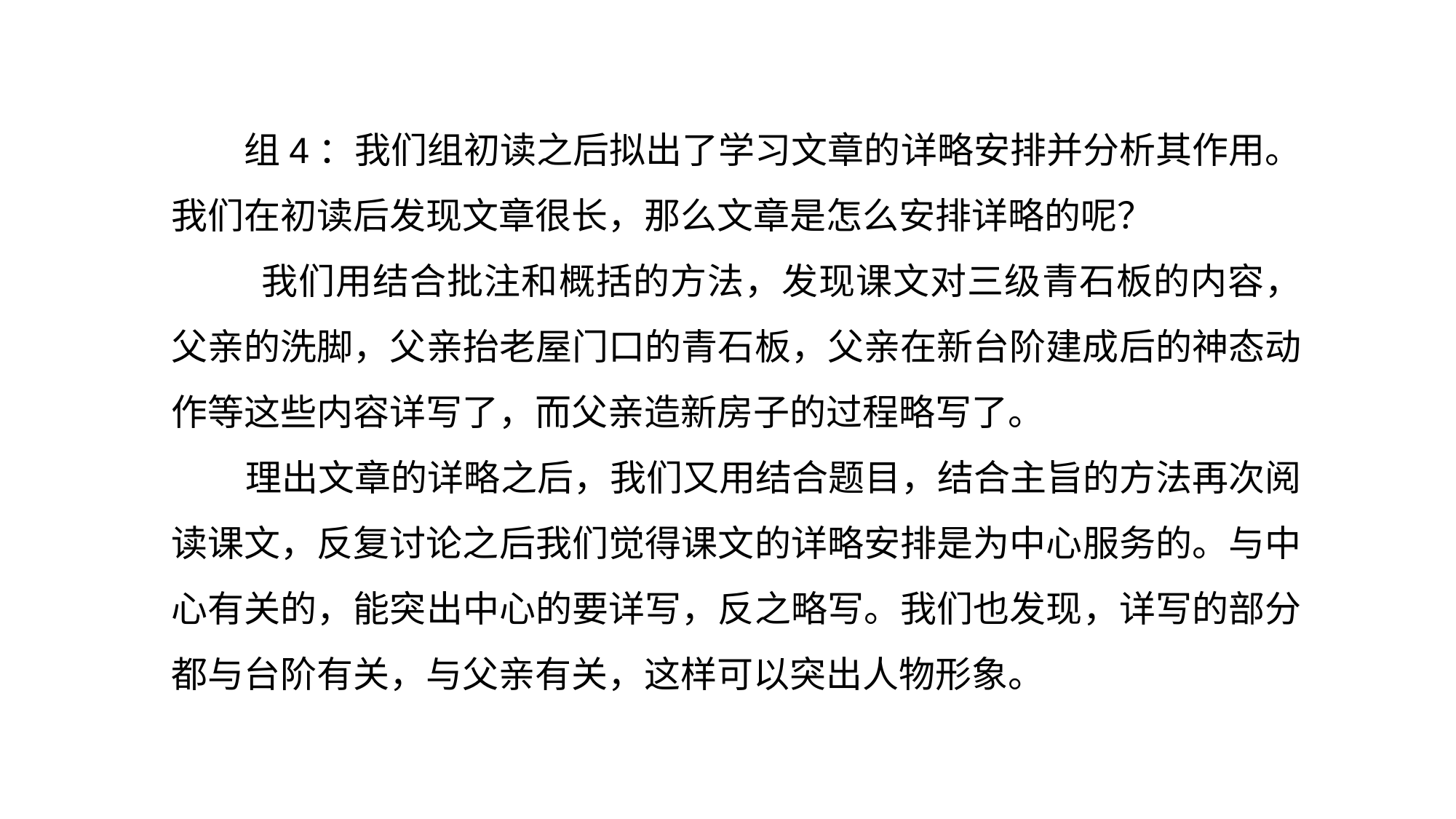

组4：我们组初读之后拟出了学习文章的详略安排并分析其作用。我们在初读后发现文章很长，那么文章是怎么安排详略的呢？
         我们用结合批注和概括的方法，发现课文对三级青石板的内容，父亲的洗脚，父亲抬老屋门口的青石板，父亲在新台阶建成后的神态动作等这些内容详写了，而父亲造新房子的过程略写了。
        理出文章的详略之后，我们又用结合题目，结合主旨的方法再次阅读课文，反复讨论之后我们觉得课文的详略安排是为中心服务的。与中心有关的，能突出中心的要详写，反之略写。我们也发现，详写的部分都与台阶有关，与父亲有关，这样可以突出人物形象。